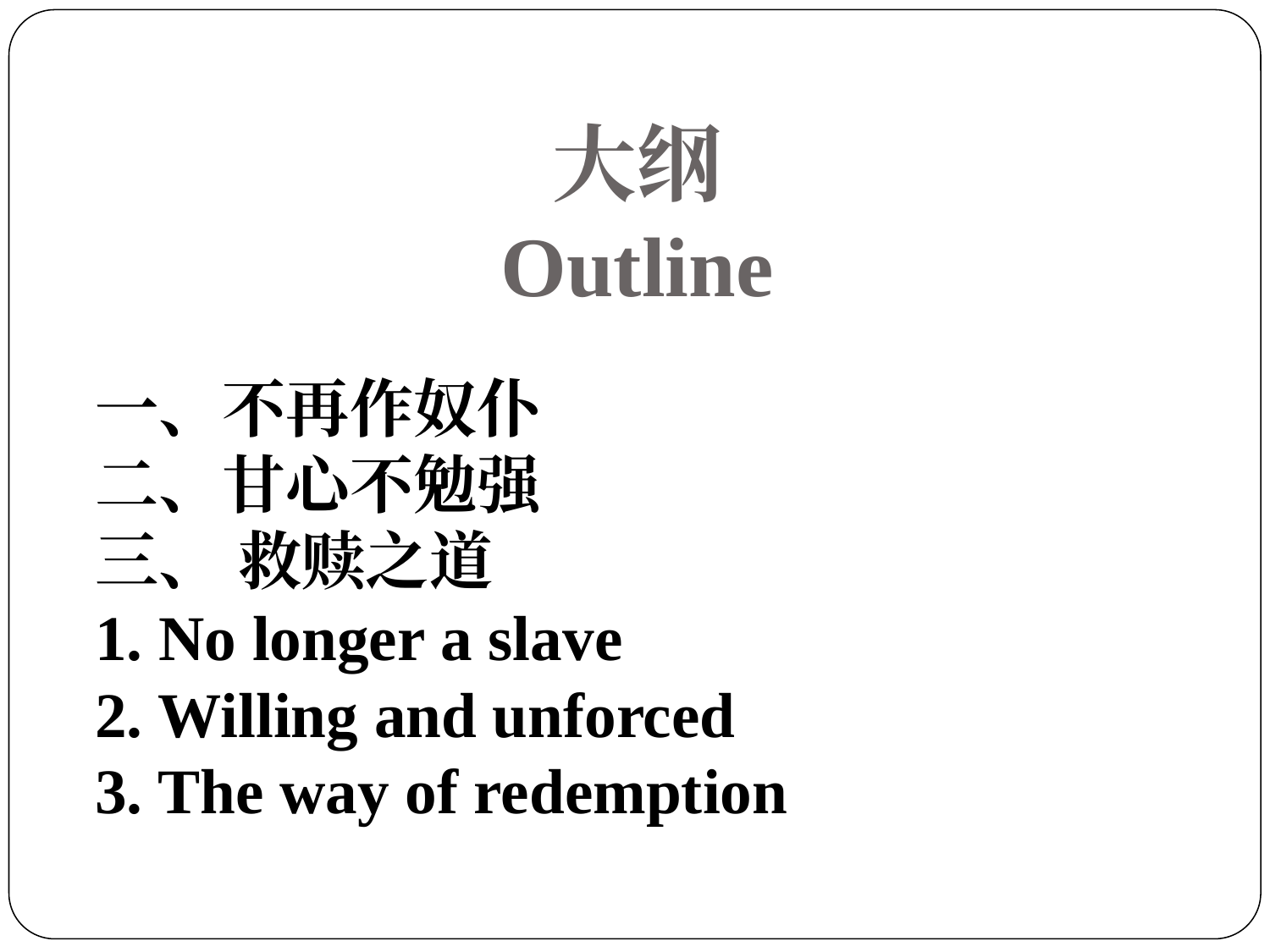

大纲
Outline
# 一、不再作奴仆 二、甘心不勉强 三、 救赎之道 1. No longer a slave 2. Willing and unforced 3. The way of redemption